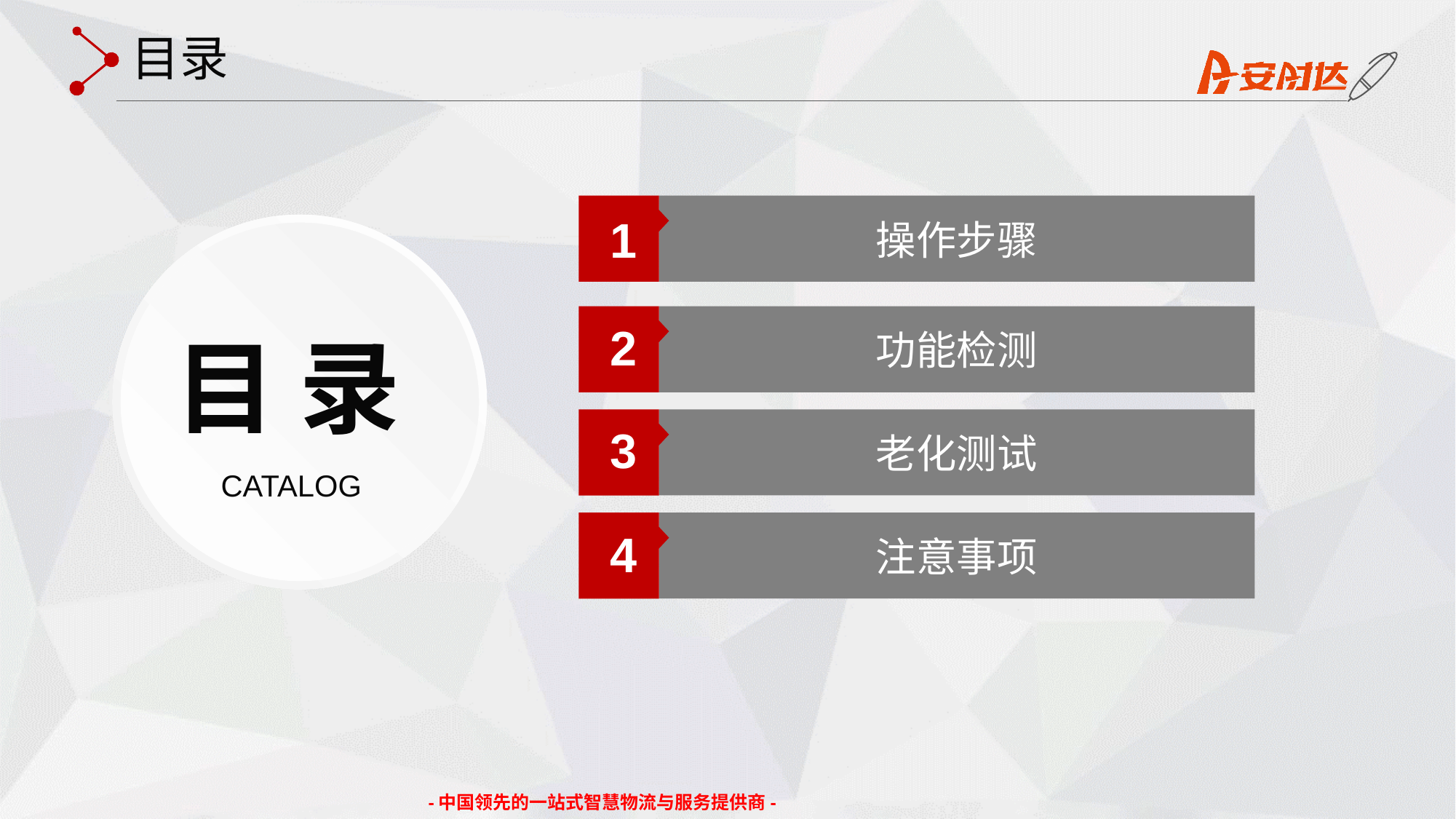

目录
操作步骤

1

功能检测

2
目 录
老化测试

3
CATALOG
注意事项

4